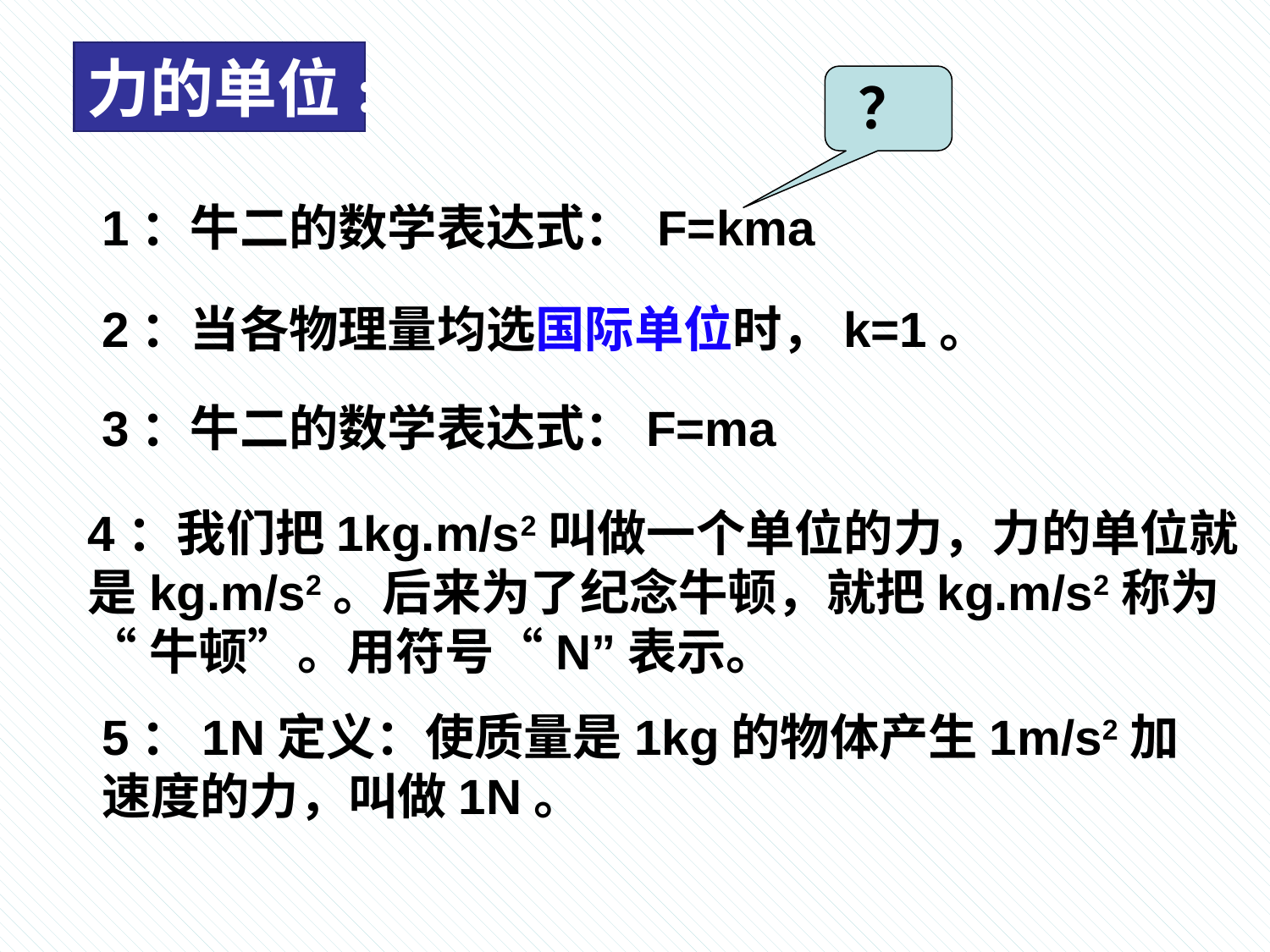

力的单位:

？
1：牛二的数学表达式： F=kma
2：当各物理量均选国际单位时，k=1。

3：牛二的数学表达式：F=ma
4：我们把1kg.m/s2叫做一个单位的力，力的单位就
是kg.m/s2。后来为了纪念牛顿，就把kg.m/s2称为
“牛顿”。用符号“N”表示。
5：1N定义：使质量是1kg的物体产生1m/s2加速度的力，叫做1N。